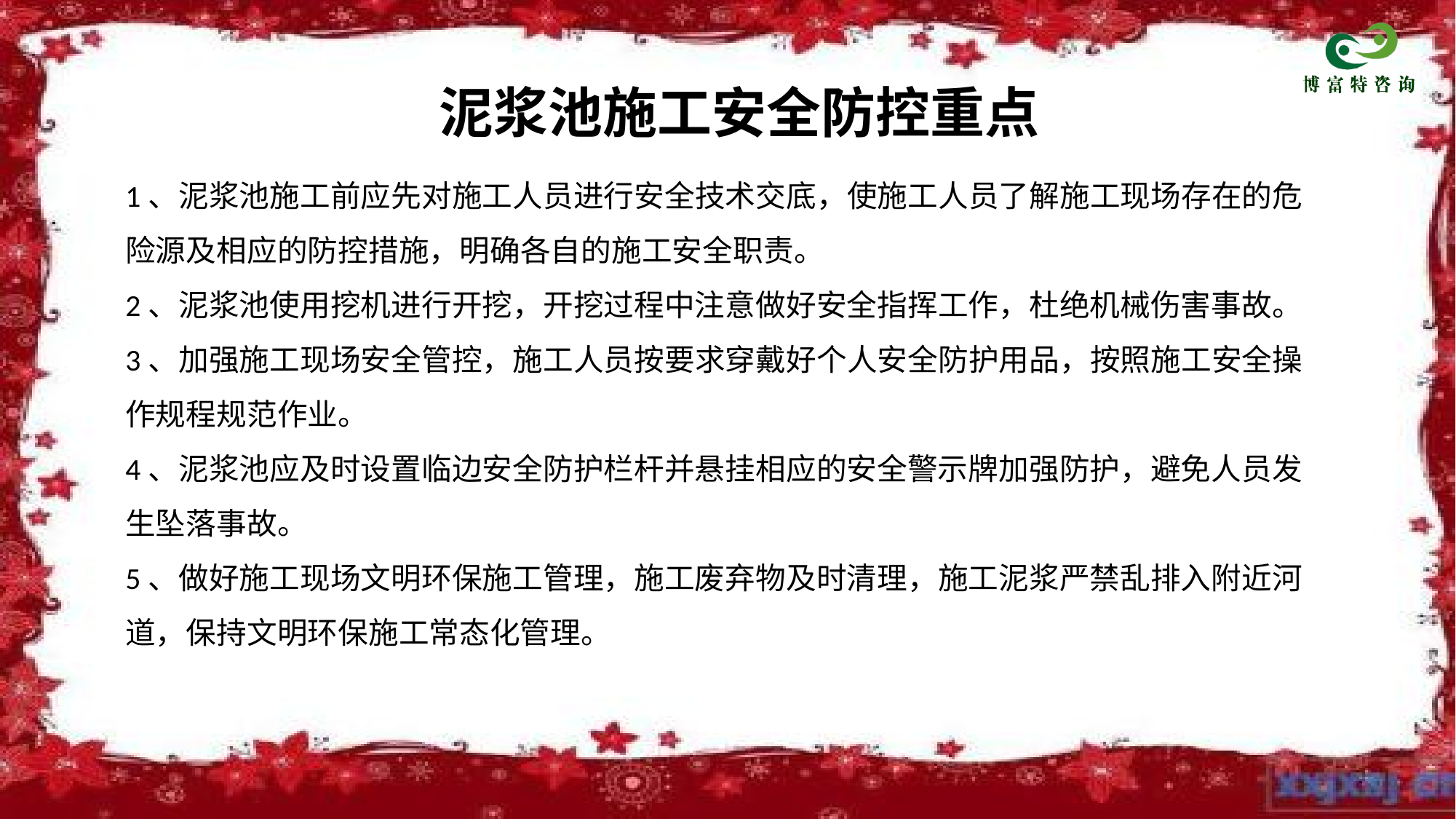

泥浆池施工安全防控重点
1、泥浆池施工前应先对施工人员进行安全技术交底，使施工人员了解施工现场存在的危险源及相应的防控措施，明确各自的施工安全职责。
2、泥浆池使用挖机进行开挖，开挖过程中注意做好安全指挥工作，杜绝机械伤害事故。
3、加强施工现场安全管控，施工人员按要求穿戴好个人安全防护用品，按照施工安全操作规程规范作业。
4、泥浆池应及时设置临边安全防护栏杆并悬挂相应的安全警示牌加强防护，避免人员发生坠落事故。
5、做好施工现场文明环保施工管理，施工废弃物及时清理，施工泥浆严禁乱排入附近河道，保持文明环保施工常态化管理。